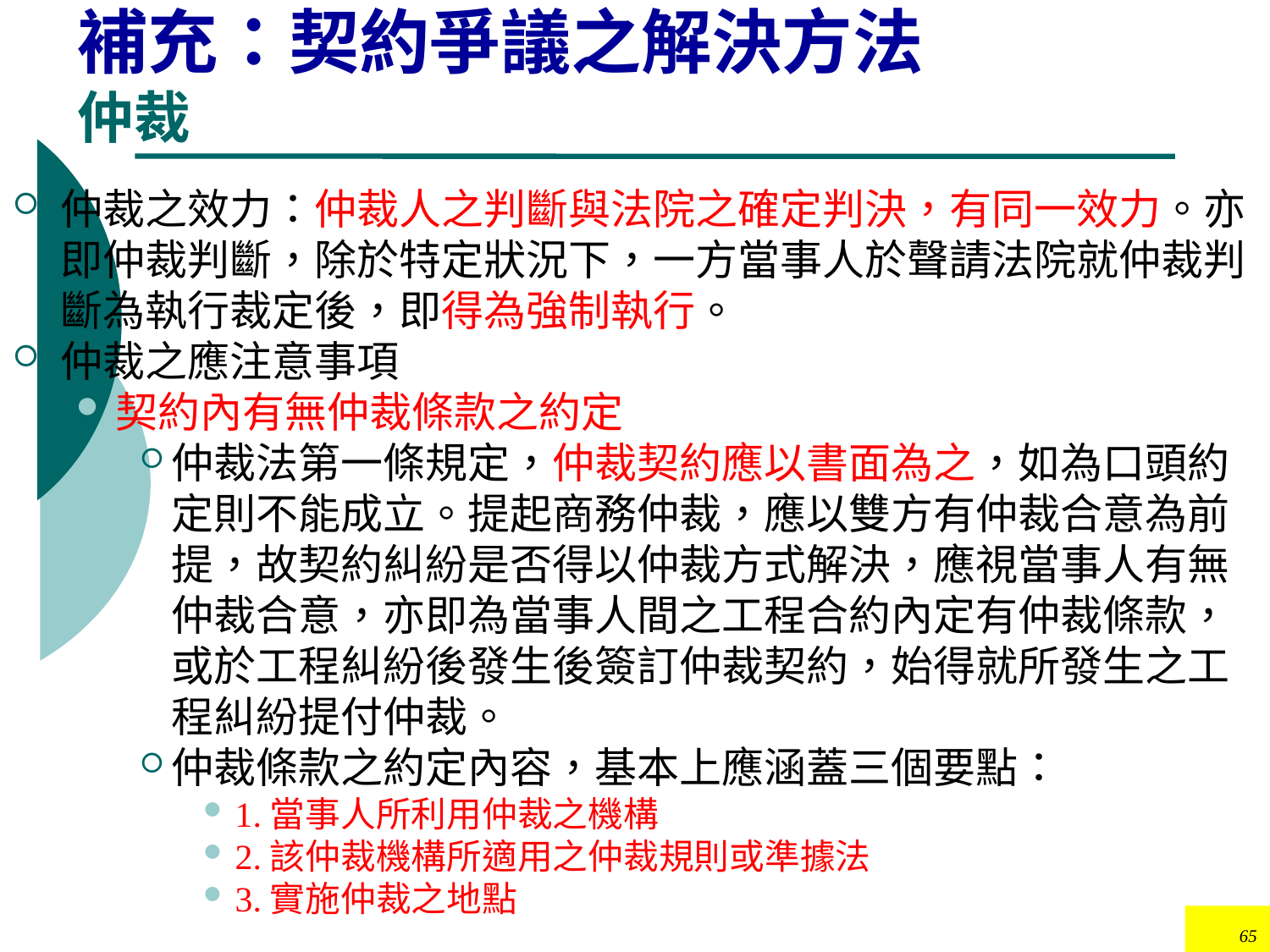

# 補充：契約爭議之解決方法 仲裁
仲裁之效力：仲裁人之判斷與法院之確定判決，有同一效力。亦即仲裁判斷，除於特定狀況下，一方當事人於聲請法院就仲裁判斷為執行裁定後，即得為強制執行。
仲裁之應注意事項
契約內有無仲裁條款之約定
仲裁法第一條規定，仲裁契約應以書面為之，如為口頭約定則不能成立。提起商務仲裁，應以雙方有仲裁合意為前提，故契約糾紛是否得以仲裁方式解決，應視當事人有無仲裁合意，亦即為當事人間之工程合約內定有仲裁條款，或於工程糾紛後發生後簽訂仲裁契約，始得就所發生之工程糾紛提付仲裁。
仲裁條款之約定內容，基本上應涵蓋三個要點：
1.當事人所利用仲裁之機構
2.該仲裁機構所適用之仲裁規則或準據法
3.實施仲裁之地點
65